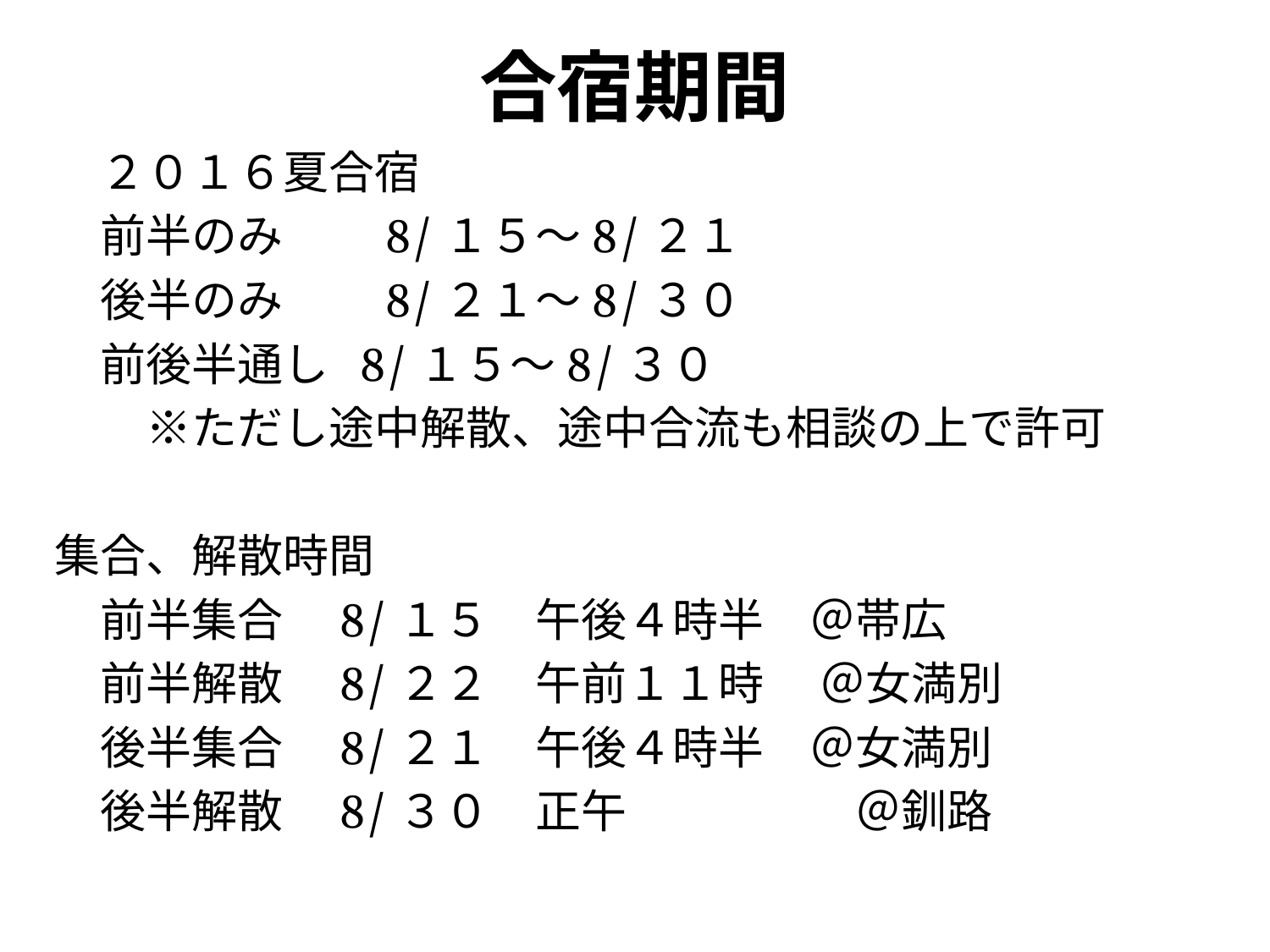

# 合宿期間
　２０１６夏合宿
　前半のみ　　8/１５～8/２１
　後半のみ　　8/２１～8/３０
　前後半通し  8/１５～8/３０
　　※ただし途中解散、途中合流も相談の上で許可

集合、解散時間
　前半集合　8/１５　午後４時半　＠帯広
　前半解散　8/２２　午前１１時 　＠女満別
　後半集合　8/２１　午後４時半　＠女満別
　後半解散　8/３０　正午　　　　　＠釧路